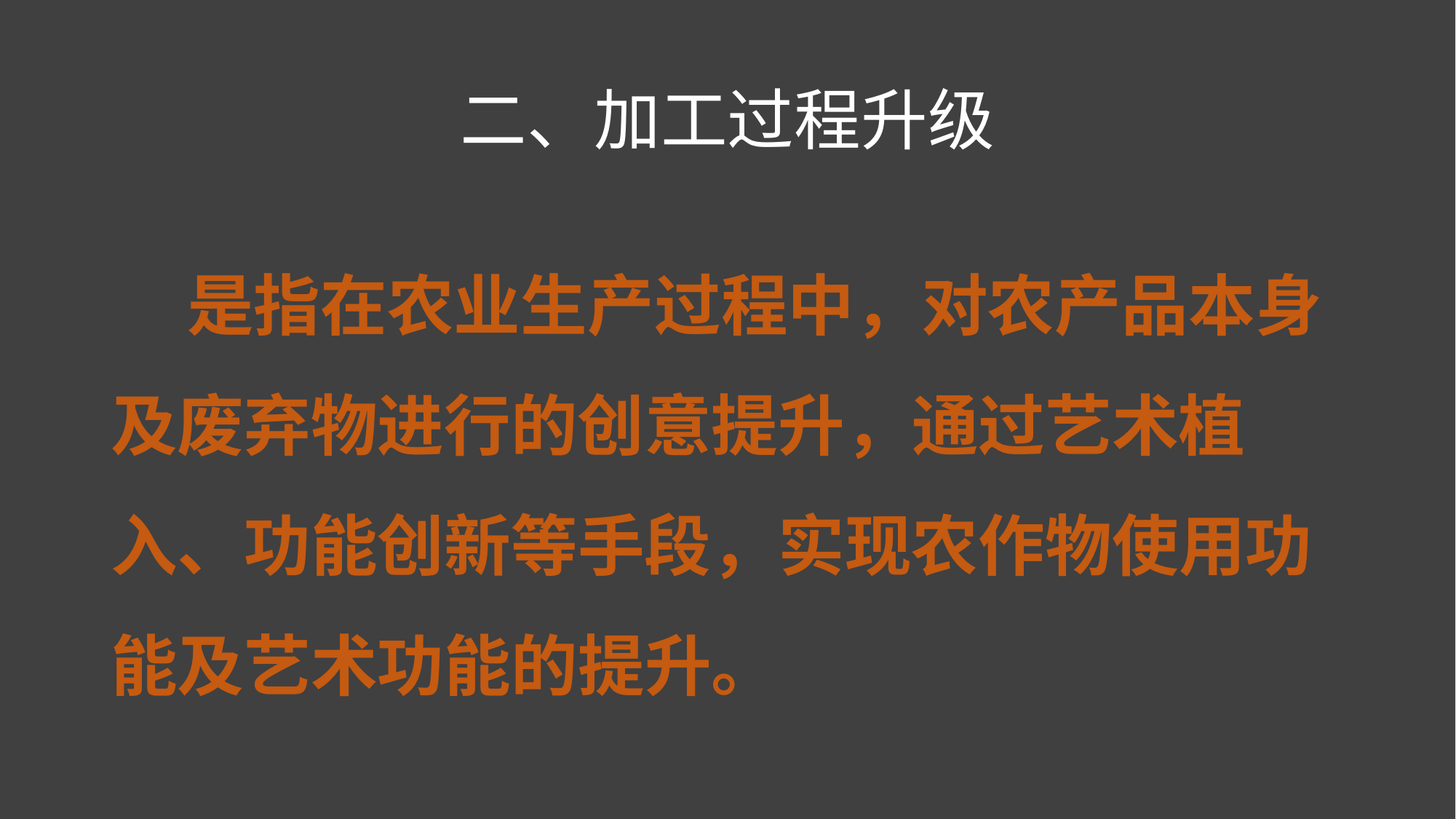

二、加工过程升级

    是指在农业生产过程中，对农产品本身及废弃物进行的创意提升，通过艺术植入、功能创新等手段，实现农作物使用功能及艺术功能的提升。